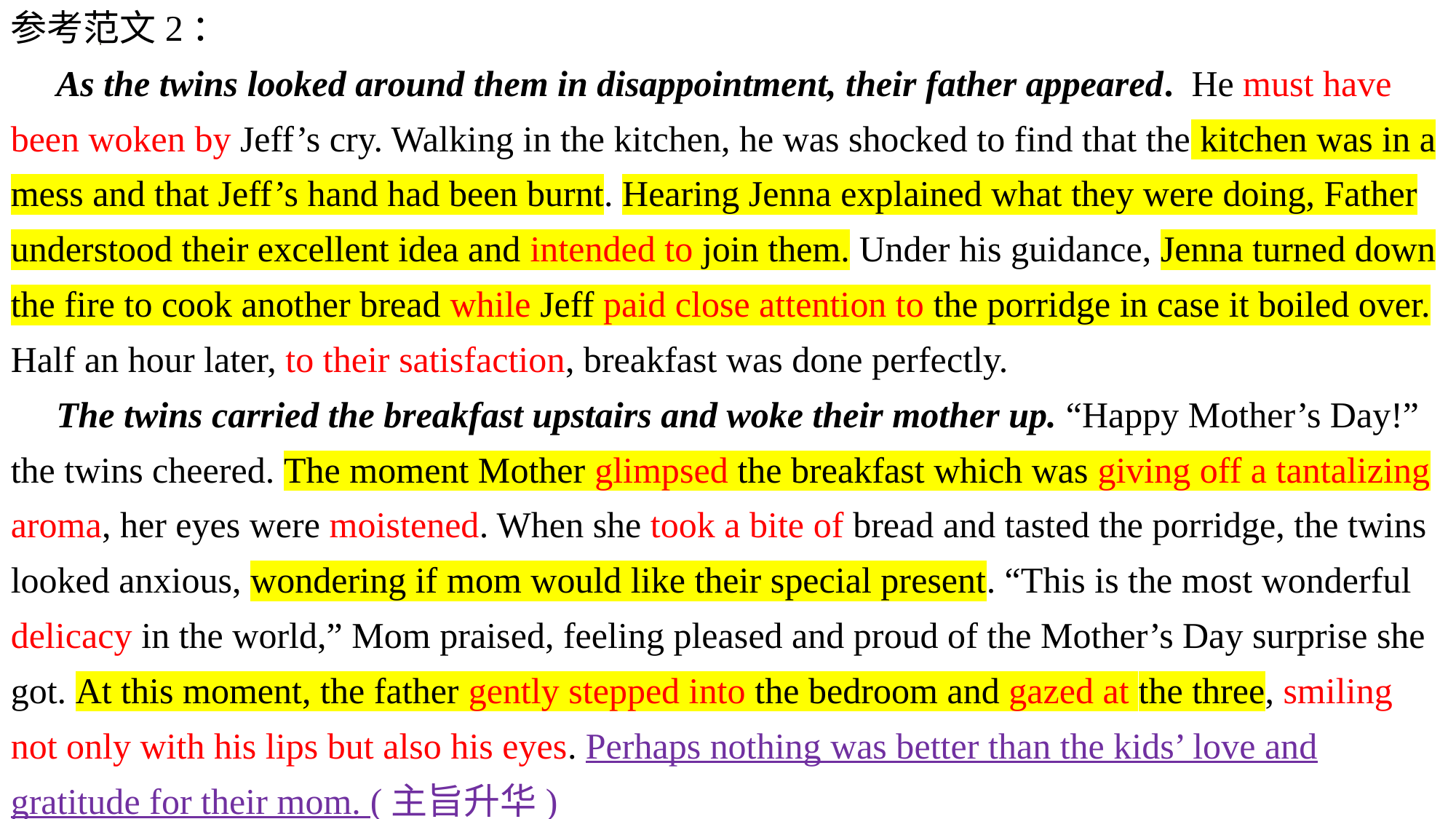

参考范文2：
     As the twins looked around them in disappointment, their father appeared.  He must have been woken by Jeff’s cry. Walking in the kitchen, he was shocked to find that the kitchen was in a mess and that Jeff’s hand had been burnt. Hearing Jenna explained what they were doing, Father understood their excellent idea and intended to join them. Under his guidance, Jenna turned down the fire to cook another bread while Jeff paid close attention to the porridge in case it boiled over. Half an hour later, to their satisfaction, breakfast was done perfectly.
     The twins carried the breakfast upstairs and woke their mother up. “Happy Mother’s Day!” the twins cheered. The moment Mother glimpsed the breakfast which was giving off a tantalizing aroma, her eyes were moistened. When she took a bite of bread and tasted the porridge, the twins looked anxious, wondering if mom would like their special present. “This is the most wonderful delicacy in the world,” Mom praised, feeling pleased and proud of the Mother’s Day surprise she got. At this moment, the father gently stepped into the bedroom and gazed at the three, smiling not only with his lips but also his eyes. Perhaps nothing was better than the kids’ love and gratitude for their mom. (主旨升华)